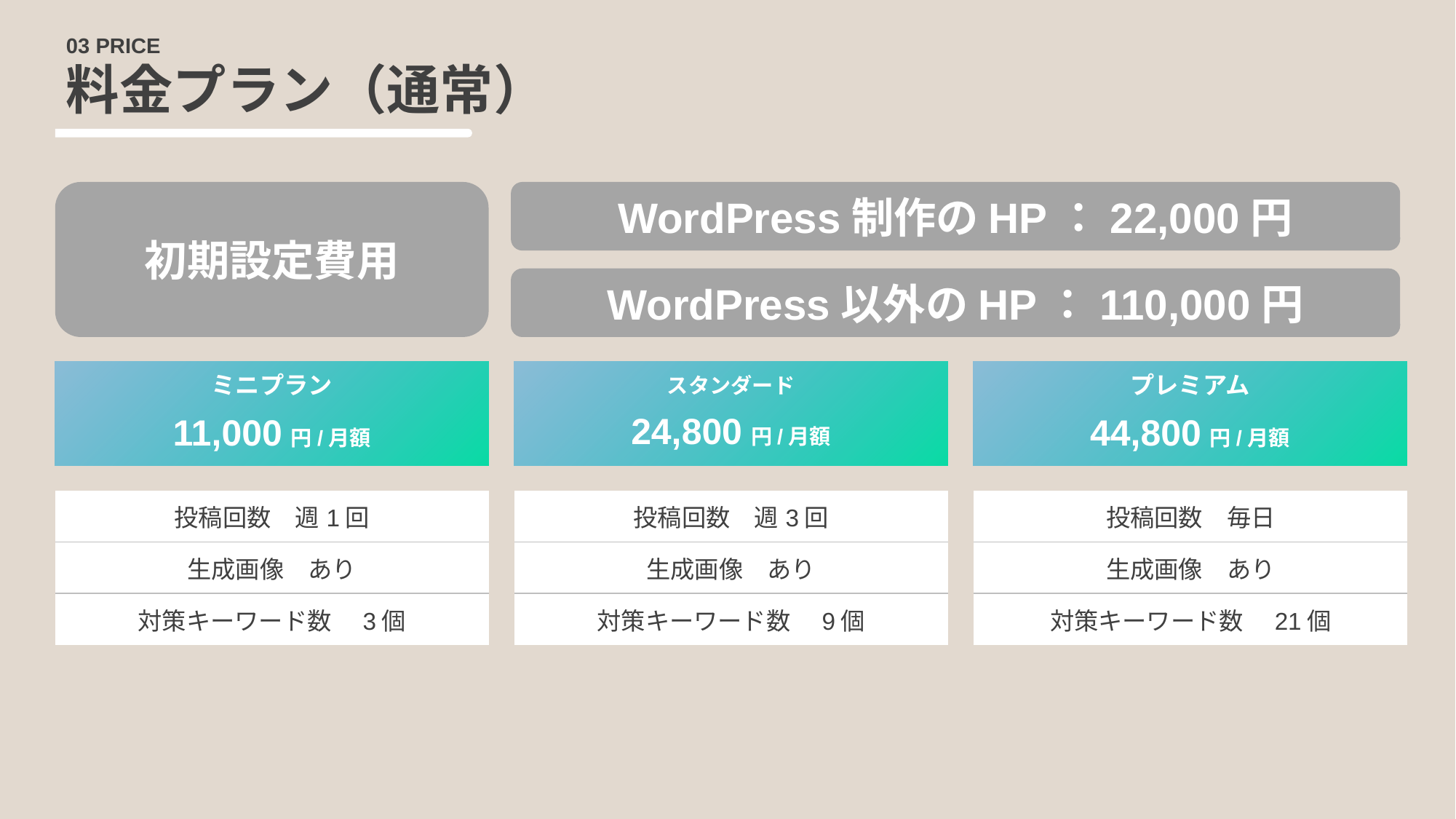

03 PRICE
# 料金プラン（通常）
初期設定費用
WordPress制作のHP：22,000円
WordPress以外のHP：110,000円
ミニプラン
11,000円/月額
スタンダード
24,800円/月額
プレミアム
44,800円/月額
| 投稿回数　週1回 |
| --- |
| 生成画像　あり |
| 対策キーワード数　3個 |
| 投稿回数　週3回 |
| --- |
| 生成画像　あり |
| 対策キーワード数　9個 |
| 投稿回数　毎日 |
| --- |
| 生成画像　あり |
| 対策キーワード数　21個 |